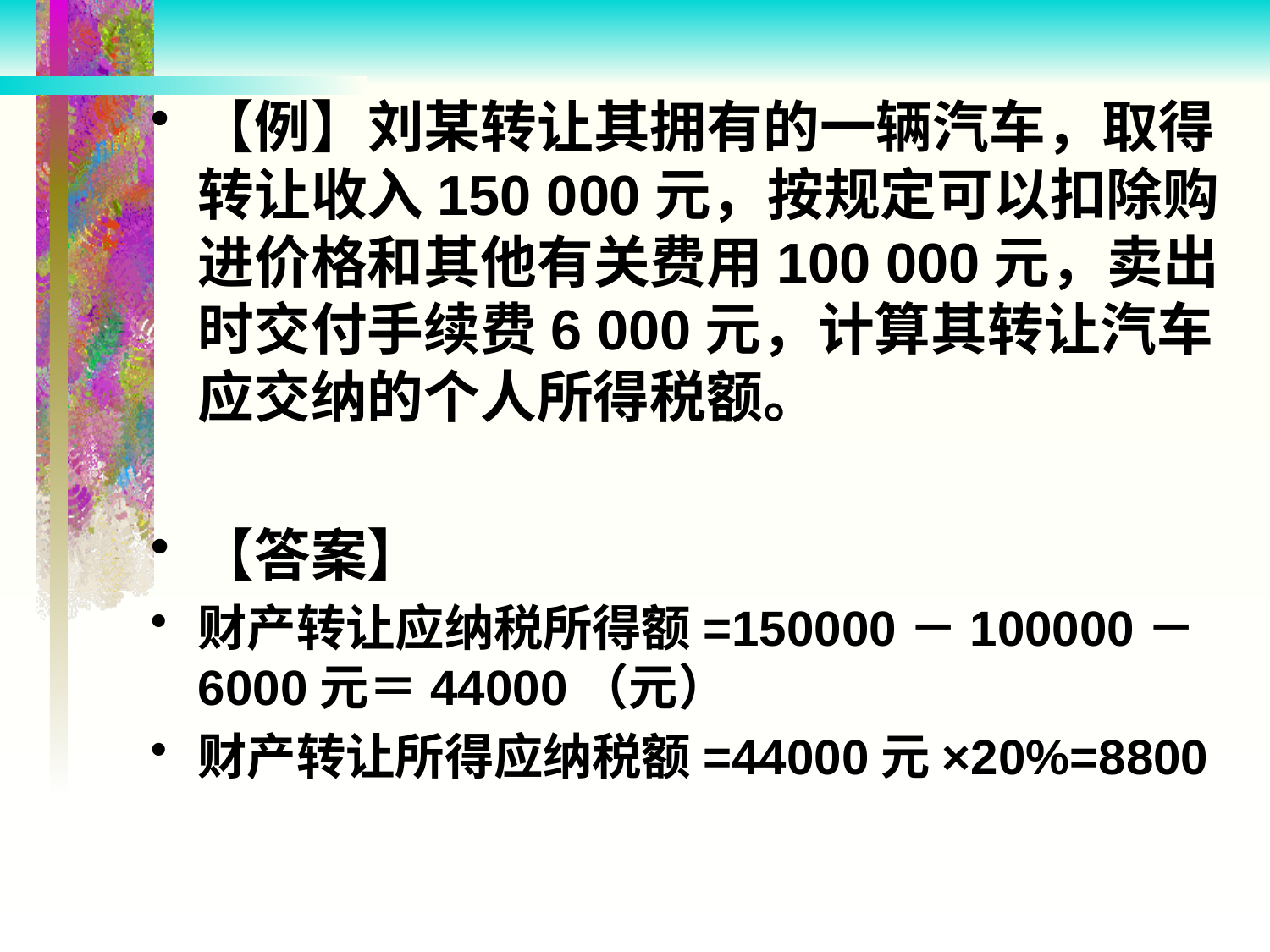

【例】刘某转让其拥有的一辆汽车，取得转让收入150 000元，按规定可以扣除购进价格和其他有关费用100 000元，卖出时交付手续费6 000元，计算其转让汽车应交纳的个人所得税额。

【答案】
财产转让应纳税所得额=150000－100000－6000元＝44000（元）
财产转让所得应纳税额=44000元×20%=8800